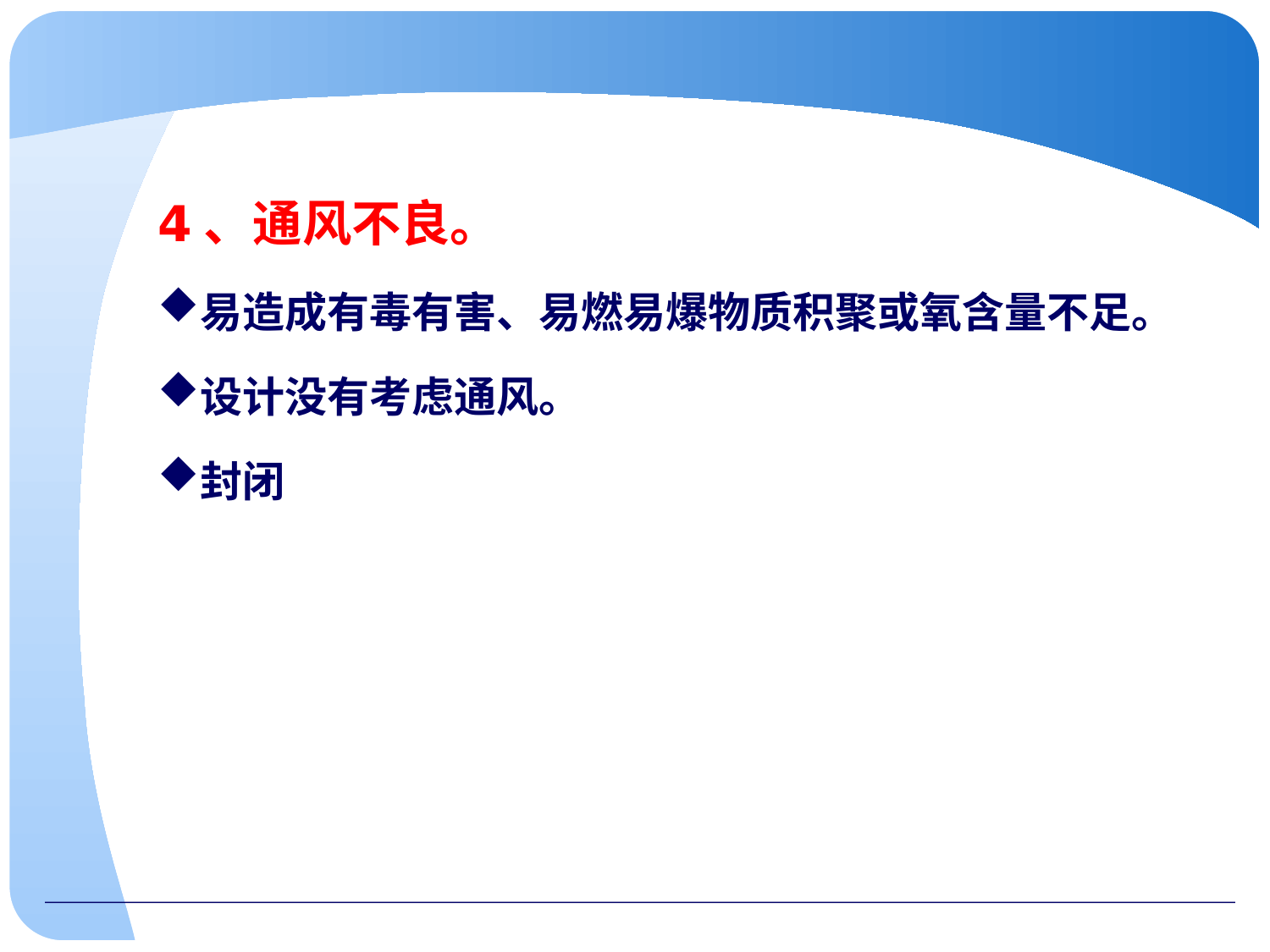

4、通风不良。
易造成有毒有害、易燃易爆物质积聚或氧含量不足。
设计没有考虑通风。
封闭